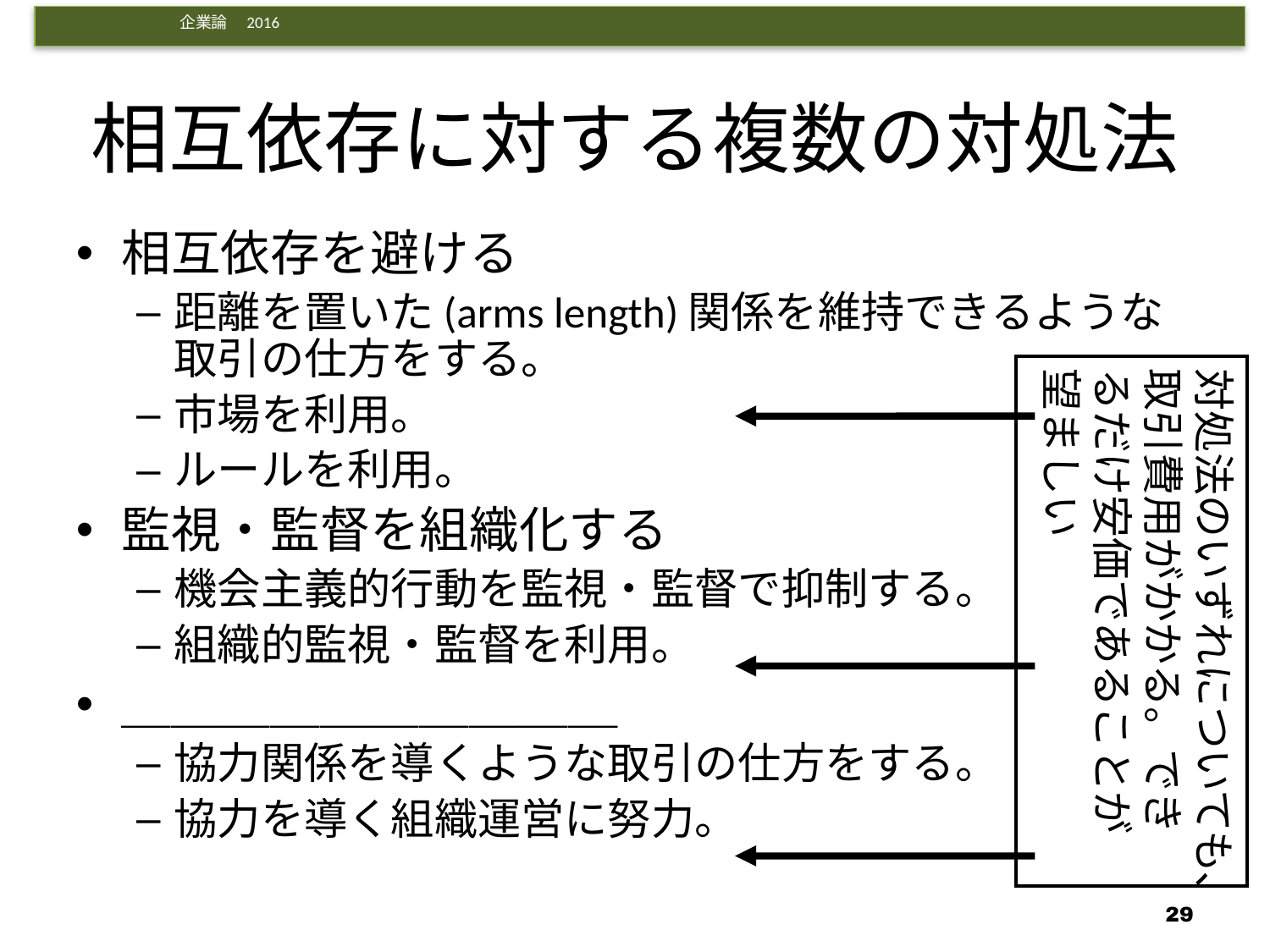

# 相互依存に対する複数の対処法
相互依存を避ける
距離を置いた(arms length)関係を維持できるような取引の仕方をする。
市場を利用。
ルールを利用。
監視・監督を組織化する
機会主義的行動を監視・監督で抑制する。
組織的監視・監督を利用。
＿＿＿＿＿＿＿＿＿＿
協力関係を導くような取引の仕方をする。
協力を導く組織運営に努力。
対処法のいずれについても、取引費用がかかる。できるだけ安価であることが望ましい

29